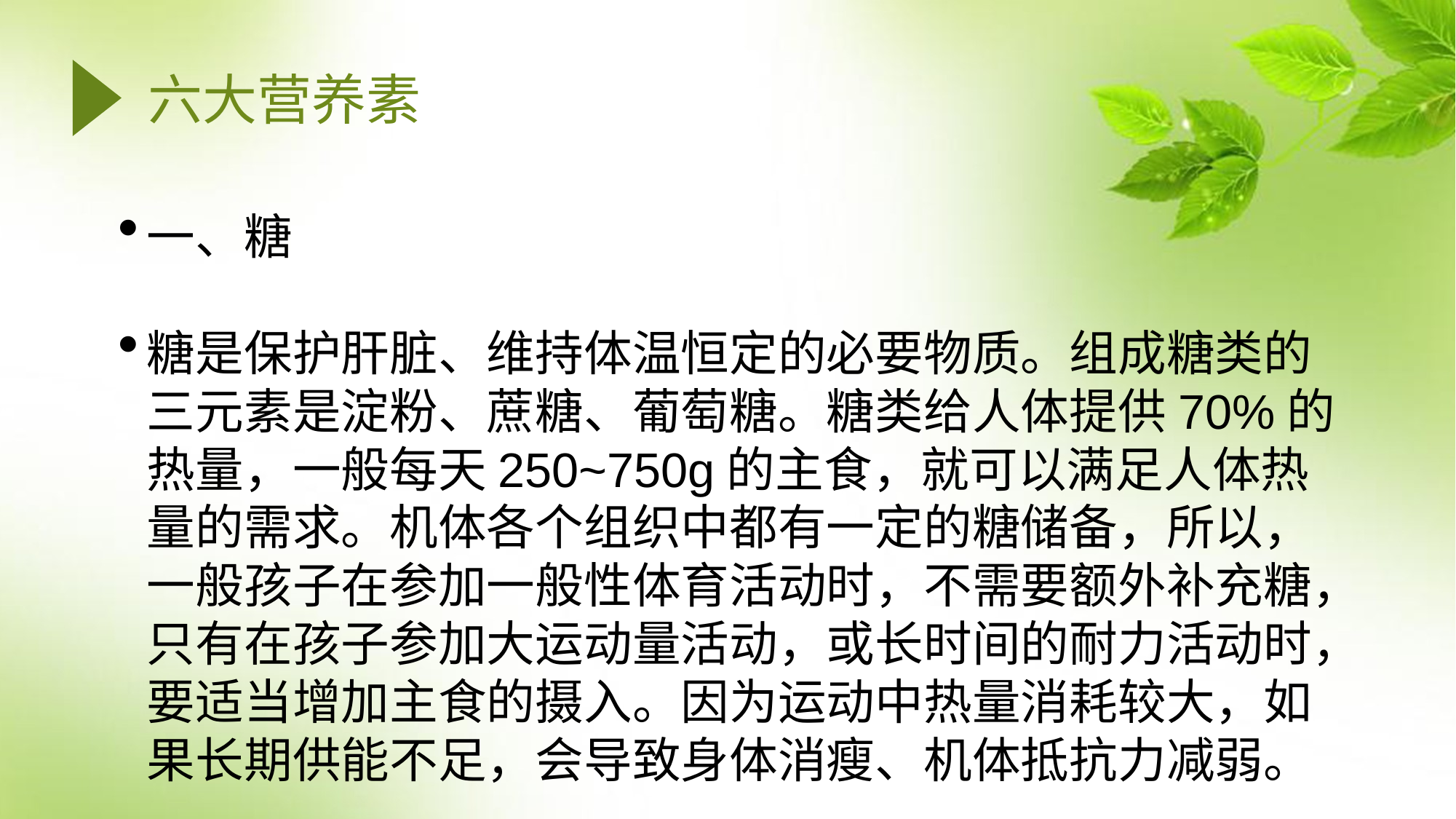

# 六大营养素
一、糖

糖是保护肝脏、维持体温恒定的必要物质。组成糖类的三元素是淀粉、蔗糖、葡萄糖。糖类给人体提供70%的热量，一般每天250~750g的主食，就可以满足人体热量的需求。机体各个组织中都有一定的糖储备，所以，一般孩子在参加一般性体育活动时，不需要额外补充糖，只有在孩子参加大运动量活动，或长时间的耐力活动时，要适当增加主食的摄入。因为运动中热量消耗较大，如果长期供能不足，会导致身体消瘦、机体抵抗力减弱。